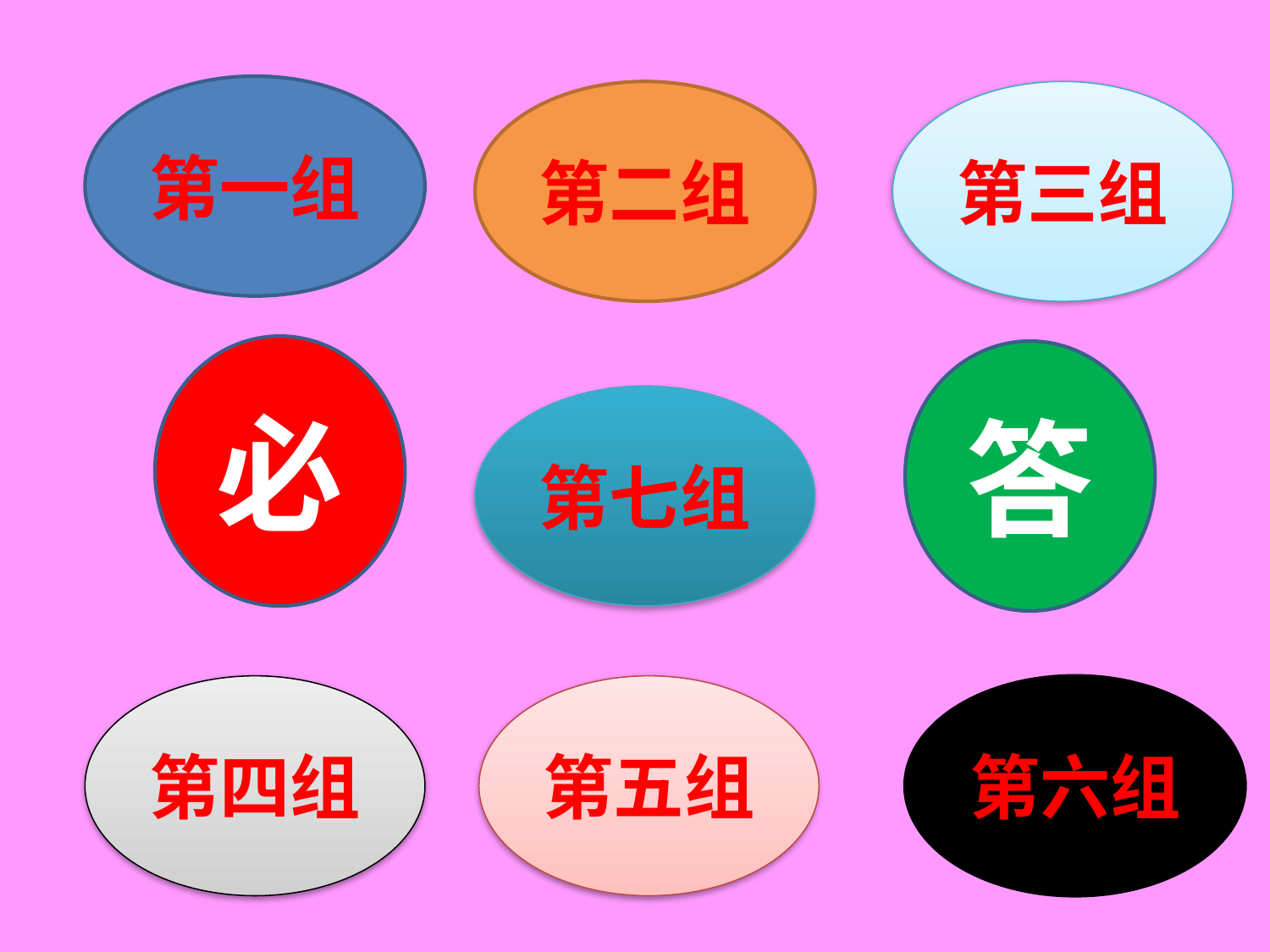

第一组
第二组
第三组
必
答
第七组
第四组
第五组
第六组